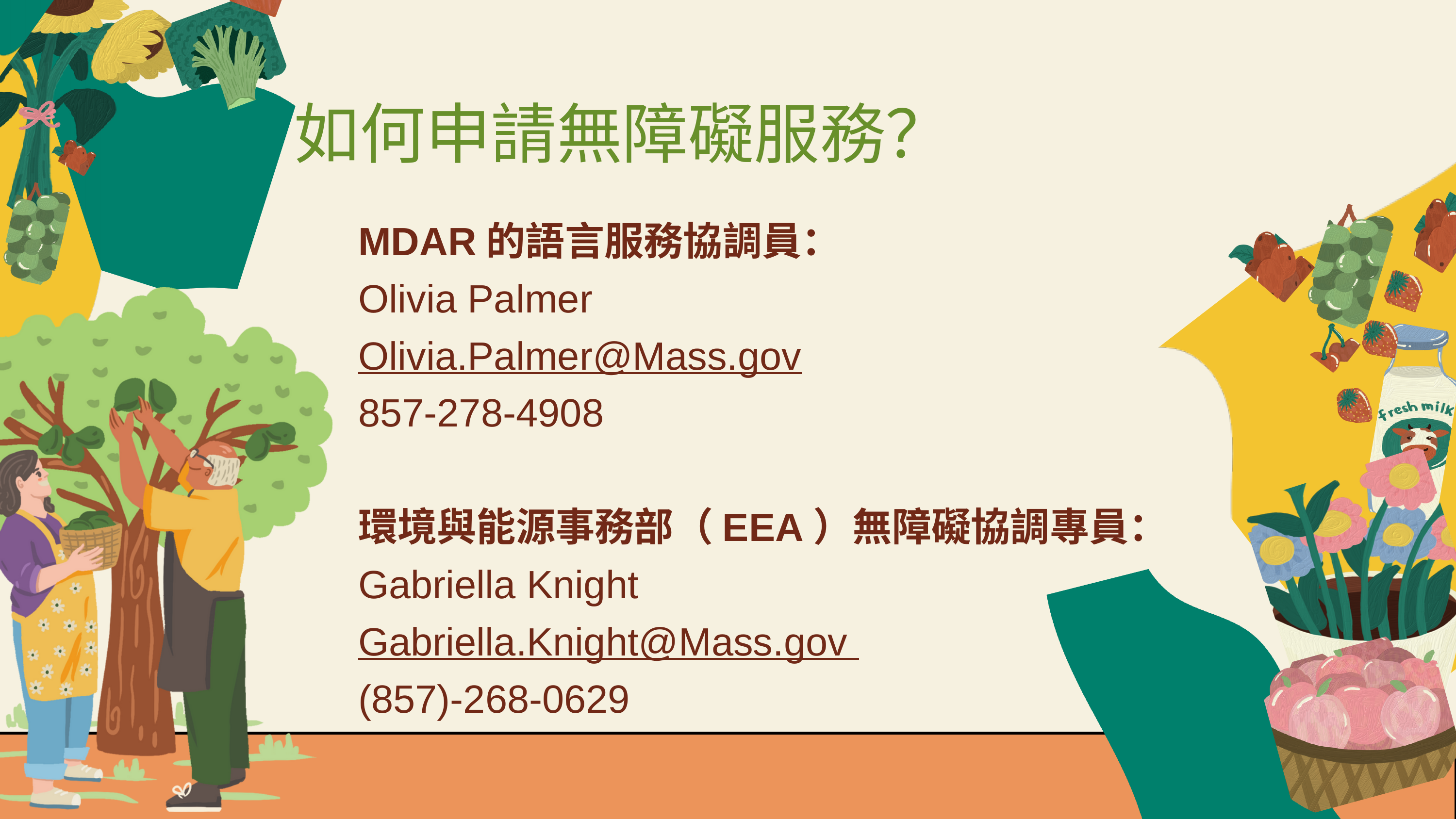

如何申請無障礙服務？

MDAR的語言服務協調員：
Olivia Palmer
Olivia.Palmer@Mass.gov
857-278-4908

環境與能源事務部（EEA）無障礙協調專員：
Gabriella Knight
Gabriella.Knight@Mass.gov
(857)-268-0629